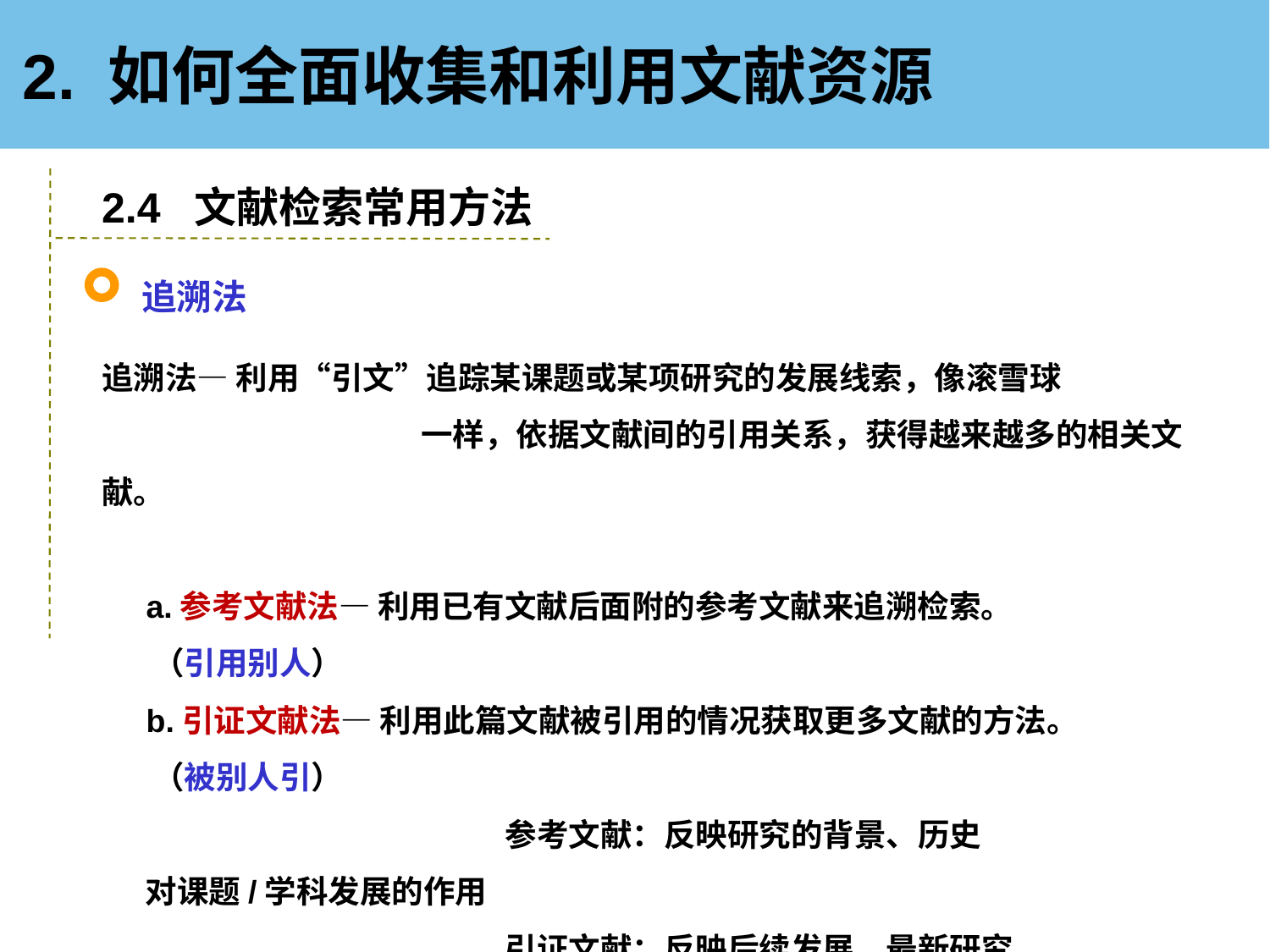

2. 如何全面收集和利用文献资源
2.4  文献检索常用方法

追溯法

追溯法— 利用“引文”追踪某课题或某项研究的发展线索，像滚雪球
		        一样，依据文献间的引用关系，获得越来越多的相关文献。

     a.参考文献法— 利用已有文献后面附的参考文献来追溯检索。
      （引用别人）
     b.引证文献法— 利用此篇文献被引用的情况获取更多文献的方法。
      （被别人引）
                                                       参考文献：反映研究的背景、历史
     对课题/学科发展的作用
                                                       引证文献：反映后续发展、最新研究